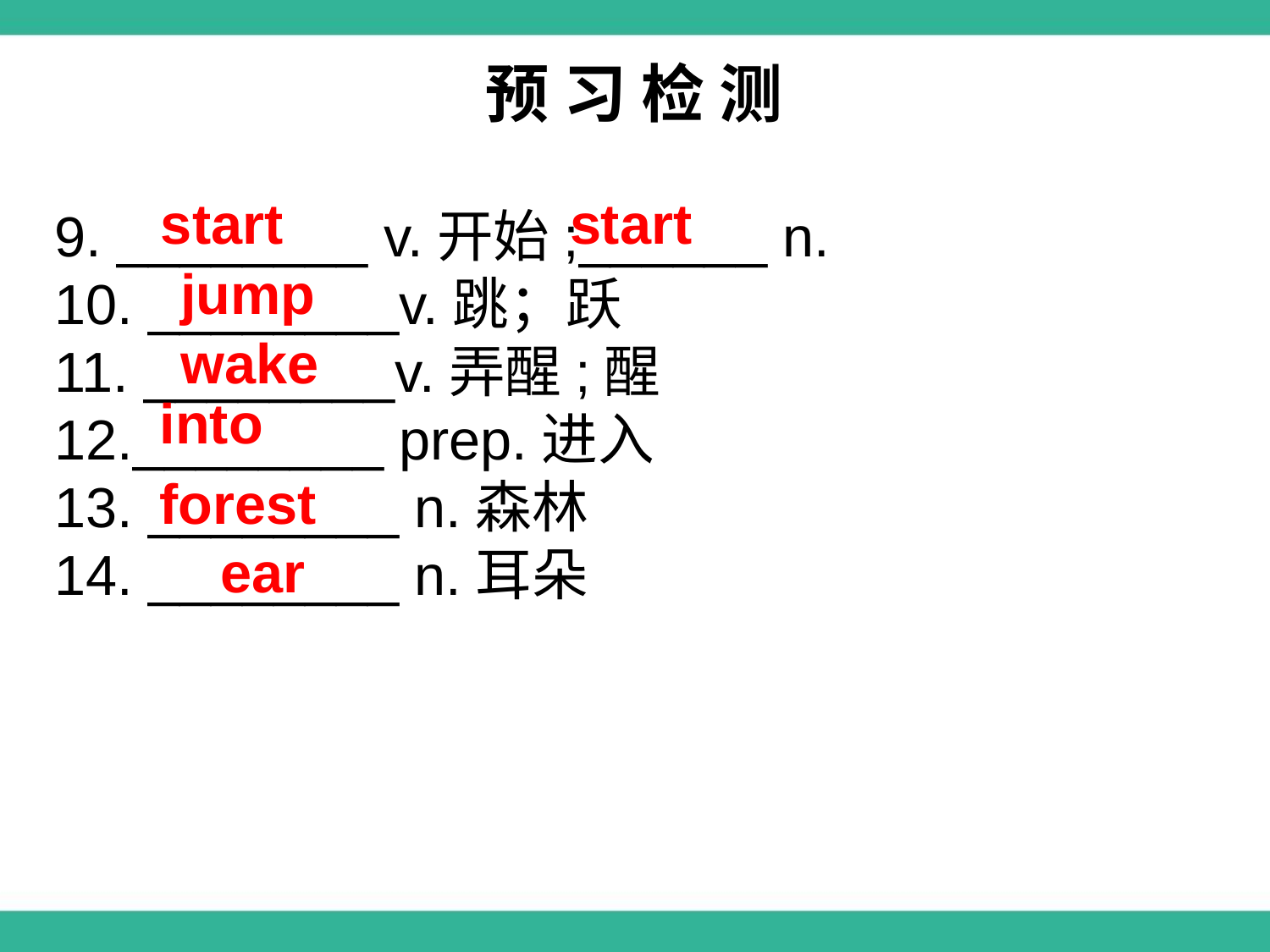

预 习 检 测
start
start
9. ________ v.开始;______ n.
10. ________v.跳；跃
11. ________v.弄醒;醒
12.________ prep.进入
13. ________ n.森林
14. ________ n.耳朵
jump
wake
into
forest
ear